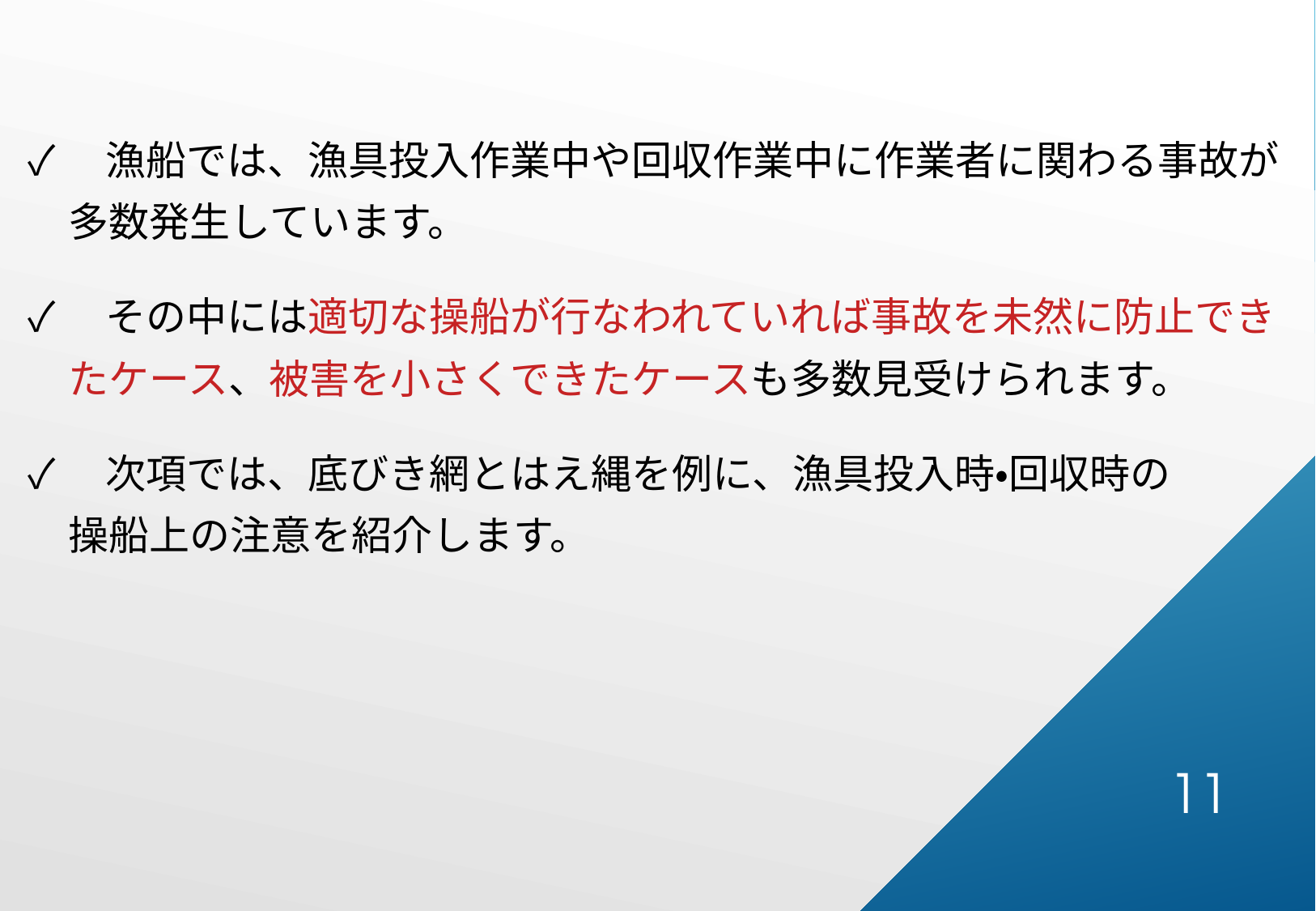

✓　漁船では、漁具投入作業中や回収作業中に作業者に関わる事故が
　多数発生しています。

✓　その中には適切な操船が行なわれていれば事故を未然に防止でき
　たケース、被害を小さくできたケースも多数見受けられます。

✓　次項では、底びき網とはえ縄を例に、漁具投入時・回収時の
　操船上の注意を紹介します。
11